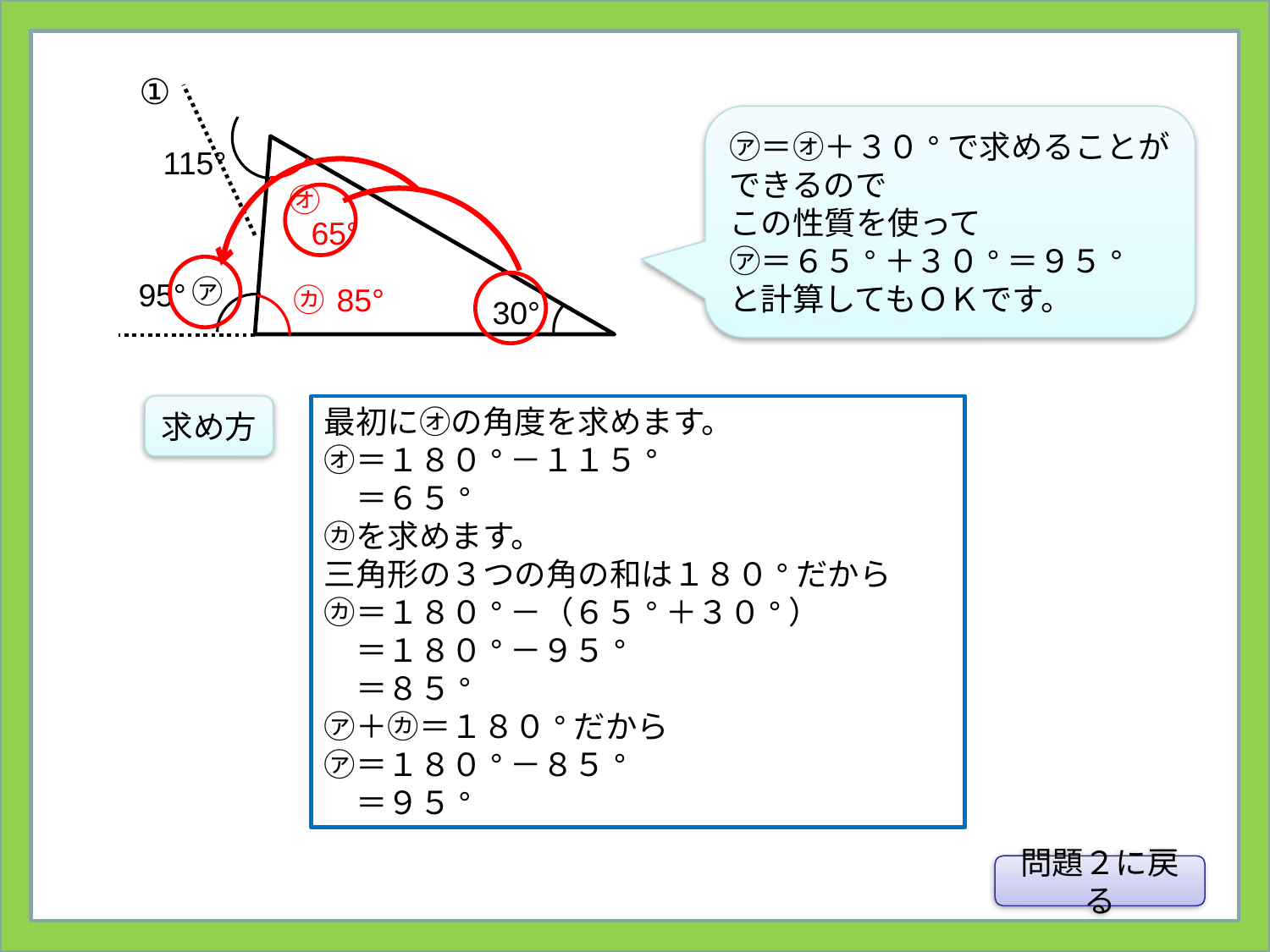

①

㋐＝㋔＋３０°で求めることができるので
この性質を使って
㋐＝６５°＋３０°＝９５°
と計算してもＯＫです。

115°

㋔

65°

㋐

95°
85°
㋕

30°

求め方
最初に㋔の角度を求めます。
㋔＝１８０°－１１５°
　＝６５°
㋕を求めます。
三角形の３つの角の和は１８０°だから
㋕＝１８０°－（６５°＋３０°）
　＝１８０°－９５°
　＝８５°
㋐＋㋕＝１８０°だから
㋐＝１８０°－８５°
　＝９５°
問題２に戻る